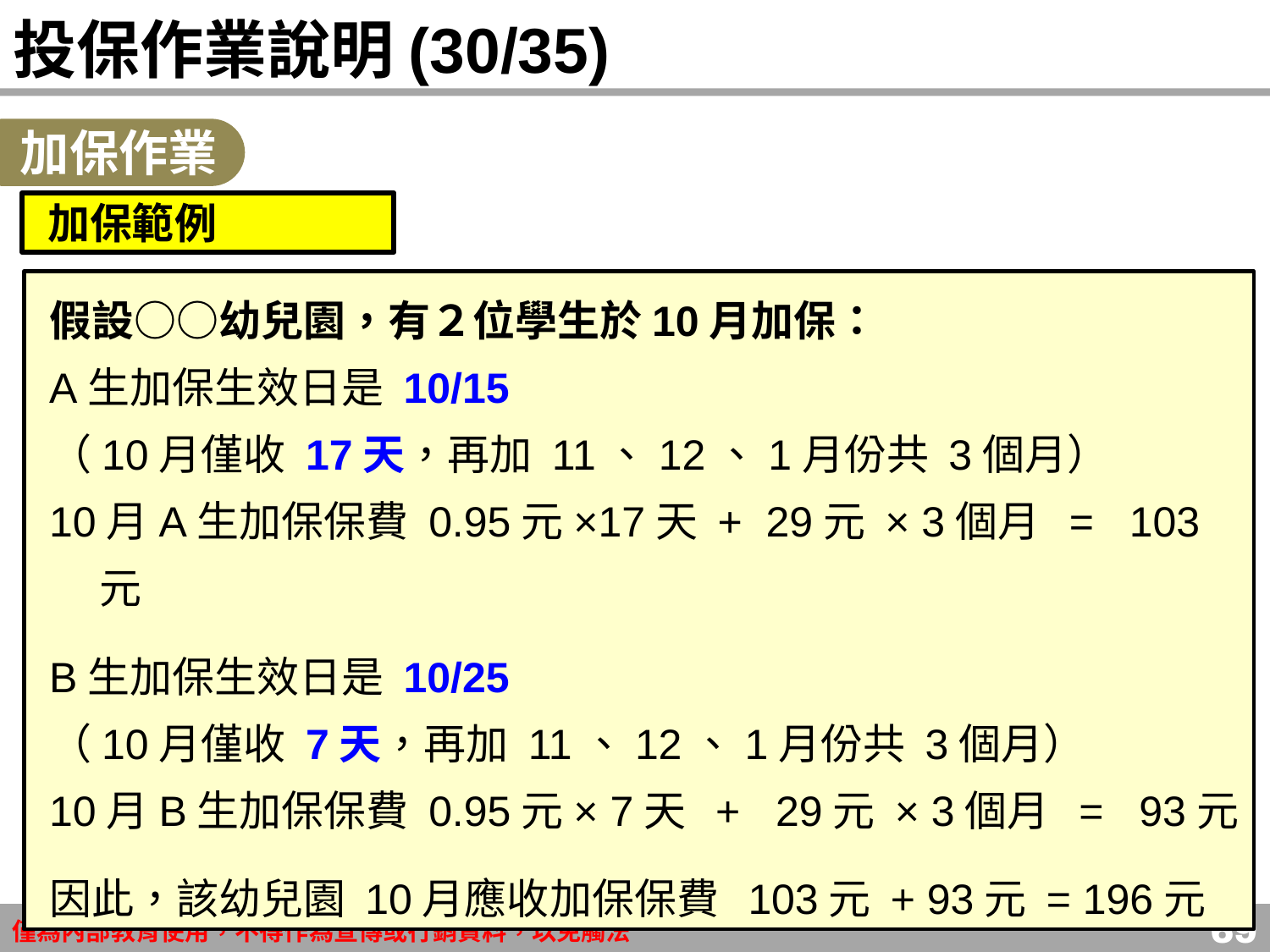

# 投保作業說明(30/35)
加保作業

加保範例
假設○○幼兒園，有２位學生於10月加保：
A生加保生效日是 10/15
（10月僅收 17天，再加 11、12、1月份共 3個月）
10月A生加保保費 0.95元×17天 +  29元 × 3個月  =   103元
B生加保生效日是 10/25
（10月僅收 7天，再加 11、12、1月份共 3個月）
10月B生加保保費 0.95元× 7天  +   29元 × 3個月  =   93元
因此，該幼兒園 10月應收加保保費  103元 + 93元 = 196元
69